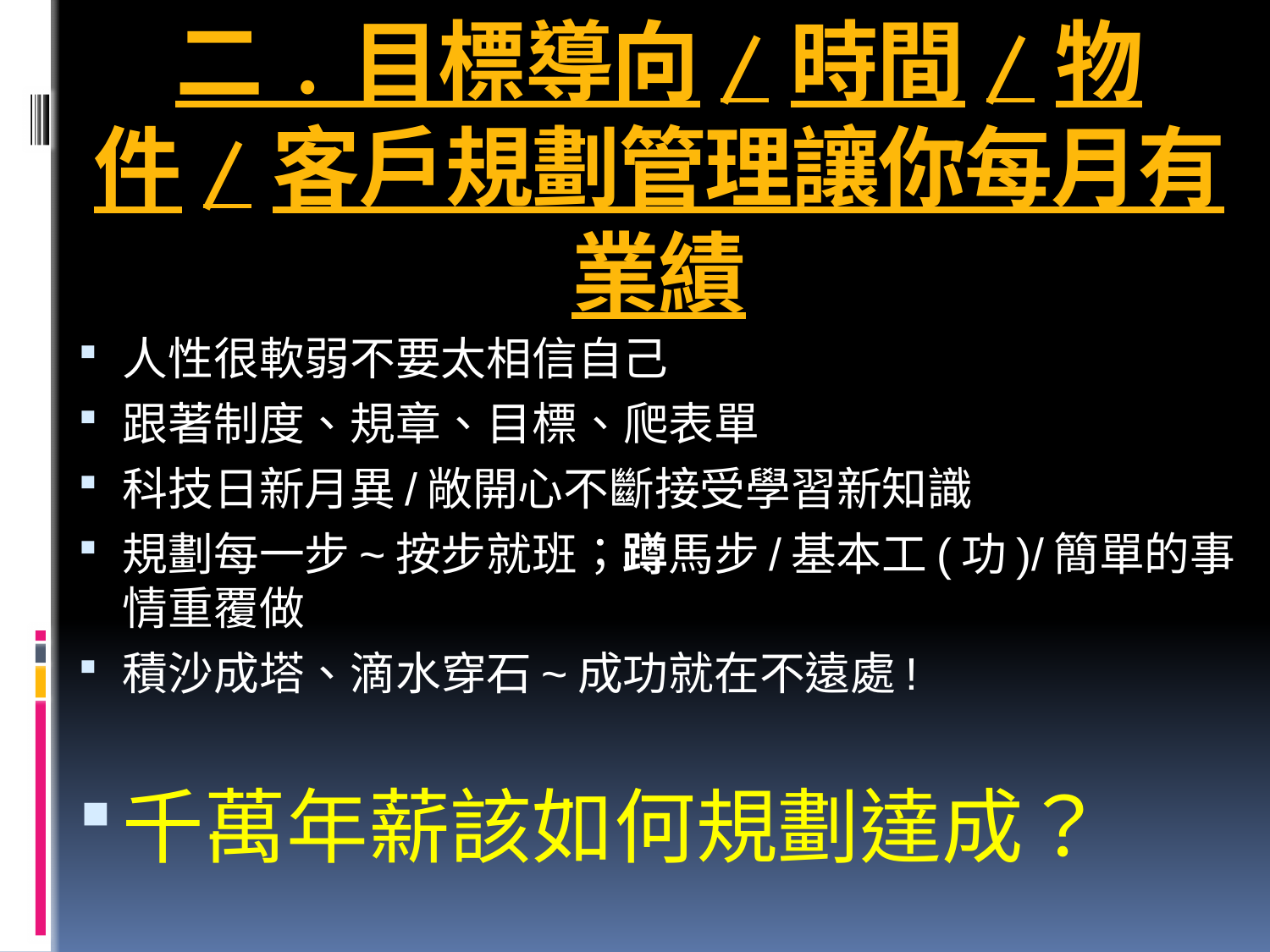

# 二﹒目標導向/時間/物件/客戶規劃管理讓你每月有業績
人性很軟弱不要太相信自己
跟著制度、規章、目標、爬表單
科技日新月異/敞開心不斷接受學習新知識
規劃每一步~按步就班；蹲馬步/基本工(功)/簡單的事情重覆做
積沙成塔、滴水穿石~成功就在不遠處!

千萬年薪該如何規劃達成？